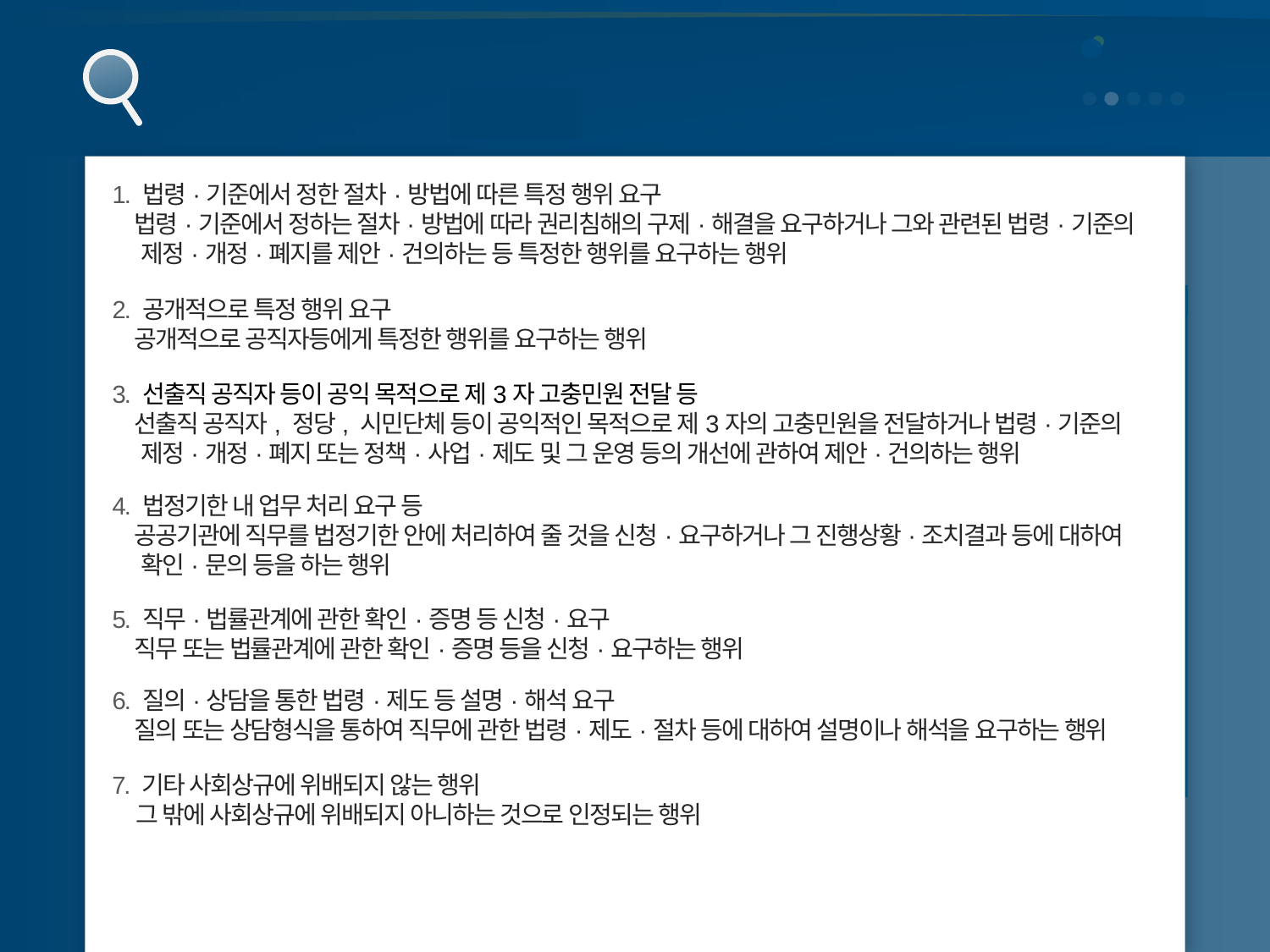

청탁금지법
주요내용

3

예외사유 자세히 보기

1. 법령·기준에서 정한 절차·방법에 따른 특정 행위 요구
법령·기준에서 정하는 절차·방법에 따라 권리침해의 구제·해결을 요구하거나 그와 관련된 법령·기준의
    제정·개정·폐지를 제안·건의하는 등 특정한 행위를 요구하는 행위
2. 공개적으로 특정 행위 요구
공개적으로 공직자등에게 특정한 행위를 요구하는 행위
3. 선출직 공직자 등이 공익 목적으로 제3자 고충민원 전달 등
선출직 공직자, 정당, 시민단체 등이 공익적인 목적으로 제3자의 고충민원을 전달하거나 법령·기준의
    제정·개정·폐지 또는 정책·사업·제도 및 그 운영 등의 개선에 관하여 제안·건의하는 행위
4. 법정기한 내 업무 처리 요구 등
공공기관에 직무를 법정기한 안에 처리하여 줄 것을 신청·요구하거나 그 진행상황·조치결과 등에 대하여
    확인·문의 등을 하는 행위
5. 직무·법률관계에 관한 확인·증명 등 신청·요구
직무 또는 법률관계에 관한 확인·증명 등을 신청·요구하는 행위
6. 질의·상담을 통한 법령·제도 등 설명·해석 요구
질의 또는 상담형식을 통하여 직무에 관한 법령·제도·절차 등에 대하여 설명이나 해석을 요구하는 행위
7. 기타 사회상규에 위배되지 않는 행위
그 밖에 사회상규에 위배되지 아니하는 것으로 인정되는 행위
부정청탁의 금지
예외사유
국민의 정당한 권리주장 위축 방지를 위해 부정청탁 예외사유를 7가지로 규정

예외적인 경우

법령·기준에서 정한
절차·방법에 따른
특정 행위 요구

공개적으로
특정 행위 요구

선출직 공직자 등이
공익 목적으로
제3자 고충민원
전달 등
1
2
3
기타 사회상규에
위배되지 않는
행위
7
4
5
6

법정기한 내
업무 처리 요구 등

직무·법률관계에
관한 확인·증명 등
신청·요구

질의·상담을 통한
법령·제도 등
설명·해석 요구